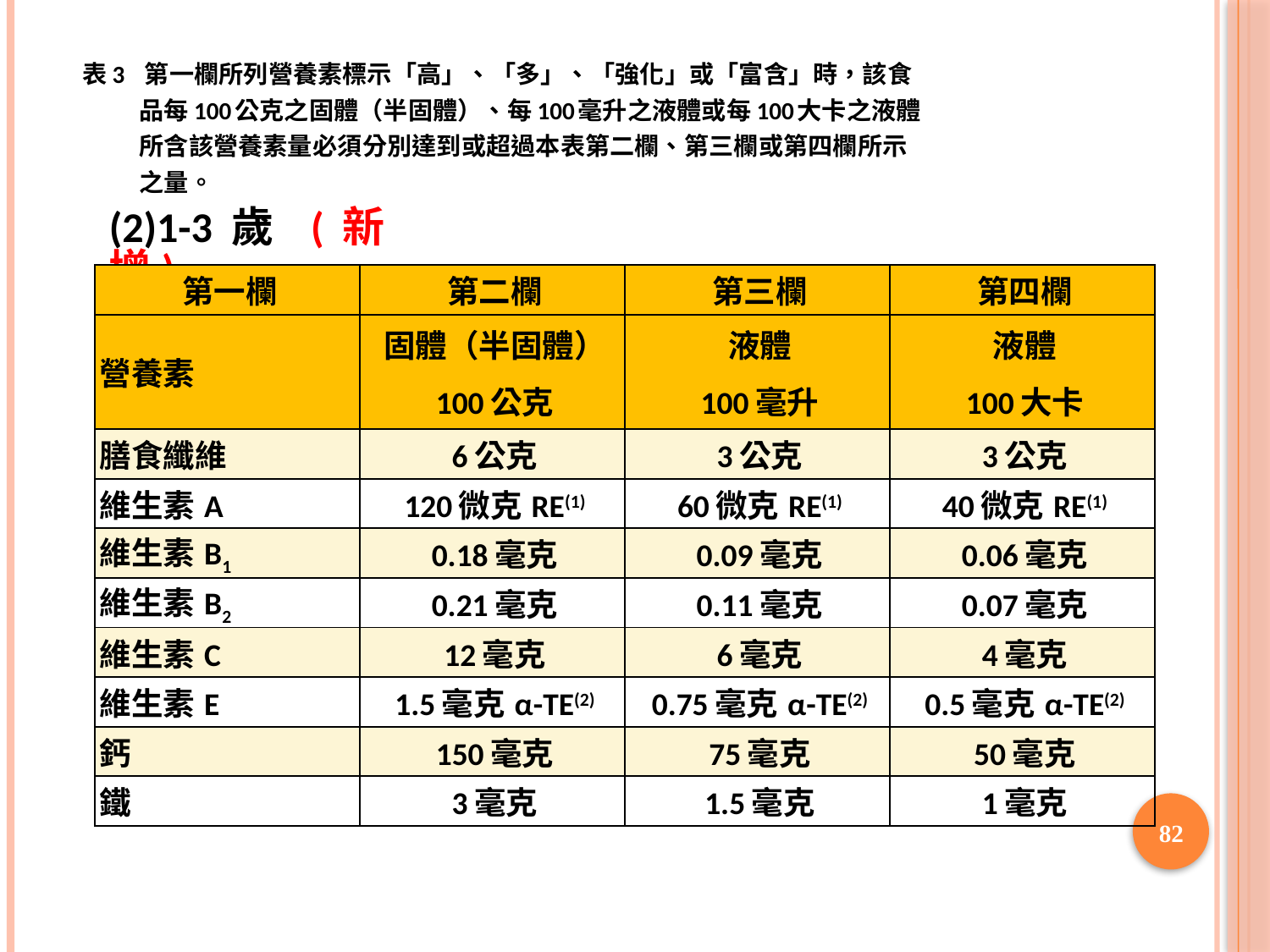

表3   第一欄所列營養素標示「高」、「多」、「強化」或「富含」時，該食
          品每100公克之固體（半固體）、每100毫升之液體或每100大卡之液體
          所含該營養素量必須分別達到或超過本表第二欄、第三欄或第四欄所示
          之量。
(2)1-3歲 (新增)
| 第一欄 | 第二欄 | 第三欄 | 第四欄 |
| --- | --- | --- | --- |
| 營養素 | 固體（半固體） 100公克 | 液體 100毫升 | 液體 100大卡 |
| 膳食纖維 | 6公克 | 3公克 | 3公克 |
| 維生素A | 120微克RE(1) | 60微克RE(1) | 40微克RE(1) |
| 維生素B1 | 0.18毫克 | 0.09毫克 | 0.06毫克 |
| 維生素B2 | 0.21毫克 | 0.11毫克 | 0.07毫克 |
| 維生素C | 12毫克 | 6毫克 | 4毫克 |
| 維生素E | 1.5毫克α-TE(2) | 0.75毫克α-TE(2) | 0.5毫克α-TE(2) |
| 鈣 | 150毫克 | 75毫克 | 50毫克 |
| 鐵 | 3毫克 | 1.5毫克 | 1毫克 |
82